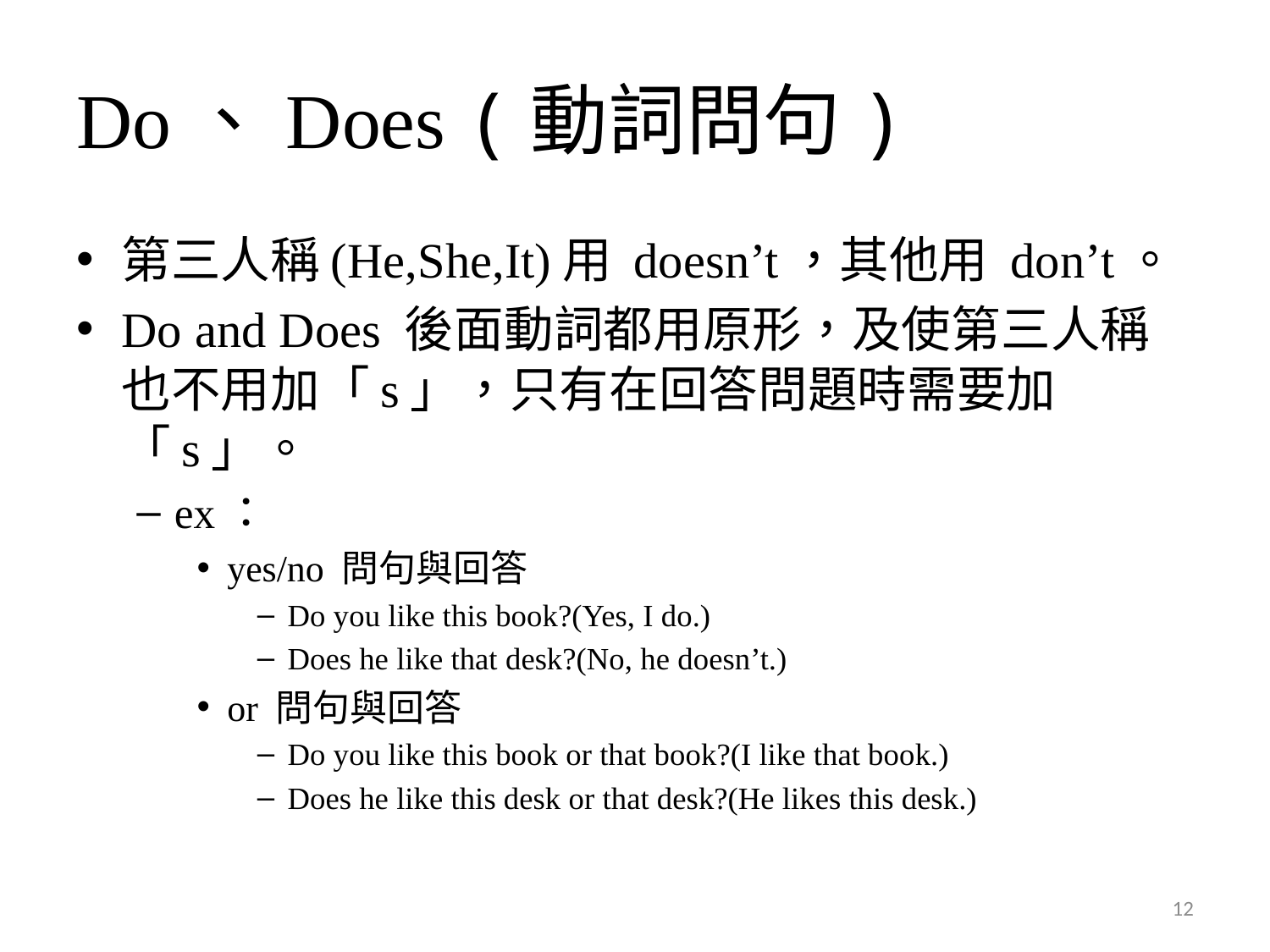

# Do、Does (動詞問句)
第三人稱(He,She,It)用 doesn’t，其他用 don’t。
Do and Does 後面動詞都用原形，及使第三人稱也不用加「s」，只有在回答問題時需要加「s」。
ex：
yes/no 問句與回答
Do you like this book?(Yes, I do.)
Does he like that desk?(No, he doesn’t.)
or 問句與回答
Do you like this book or that book?(I like that book.)
Does he like this desk or that desk?(He likes this desk.)
12